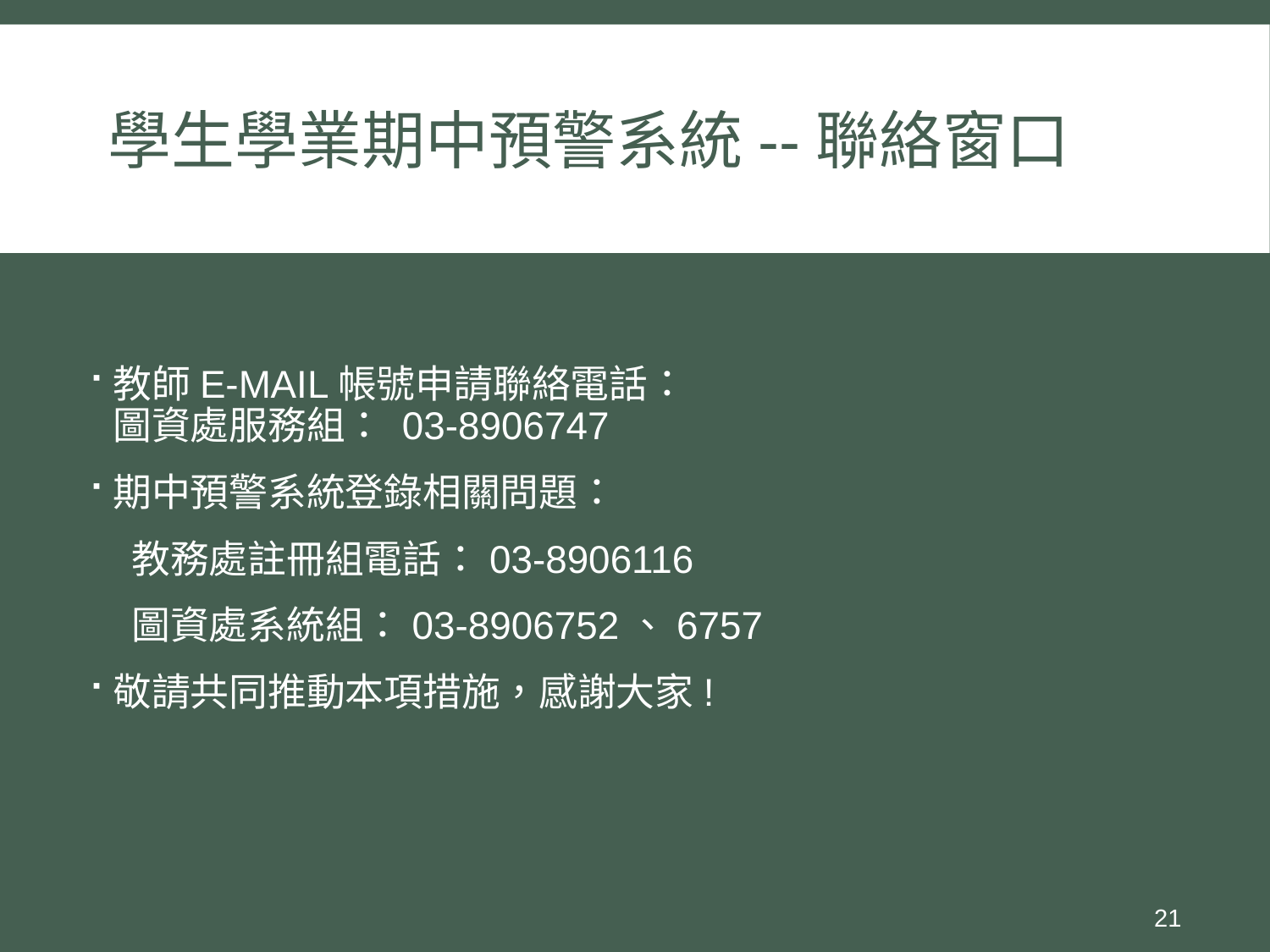

# 學生學業期中預警系統--聯絡窗口
教師E-MAIL帳號申請聯絡電話：
圖資處服務組： 03-8906747
期中預警系統登錄相關問題：
    教務處註冊組電話：03-8906116
    圖資處系統組：03-8906752、6757
敬請共同推動本項措施，感謝大家!

21